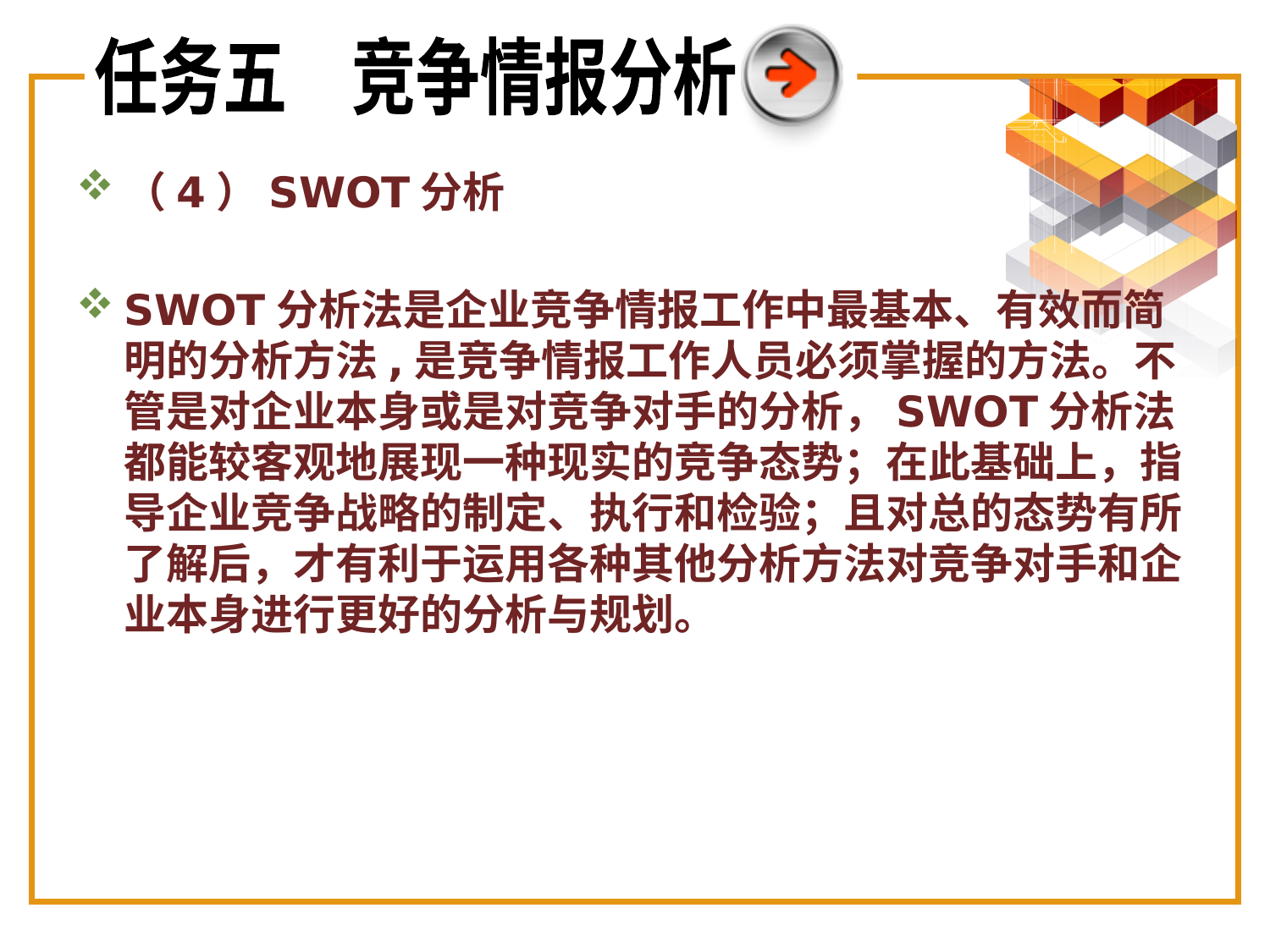

任务五　竞争情报分析
（4）SWOT分析

SWOT分析法是企业竞争情报工作中最基本、有效而简明的分析方法,是竞争情报工作人员必须掌握的方法。不管是对企业本身或是对竞争对手的分析，SWOT分析法都能较客观地展现一种现实的竞争态势；在此基础上，指导企业竞争战略的制定、执行和检验；且对总的态势有所了解后，才有利于运用各种其他分析方法对竞争对手和企业本身进行更好的分析与规划。